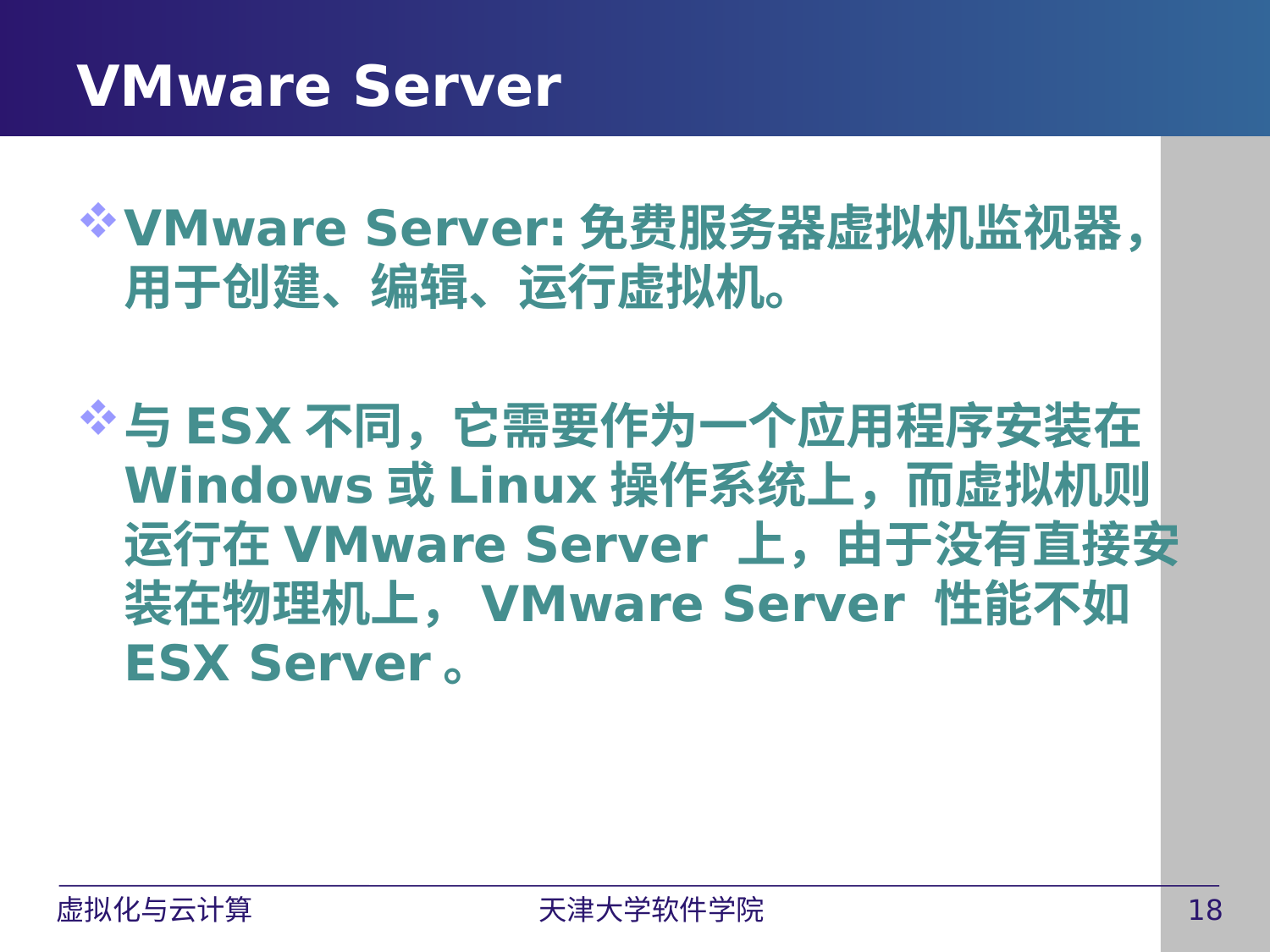

# VMware Server
VMware Server:免费服务器虚拟机监视器，用于创建、编辑、运行虚拟机。

与ESX不同，它需要作为一个应用程序安装在Windows或Linux操作系统上，而虚拟机则运行在VMware Server 上，由于没有直接安装在物理机上，VMware Server 性能不如 ESX Server。